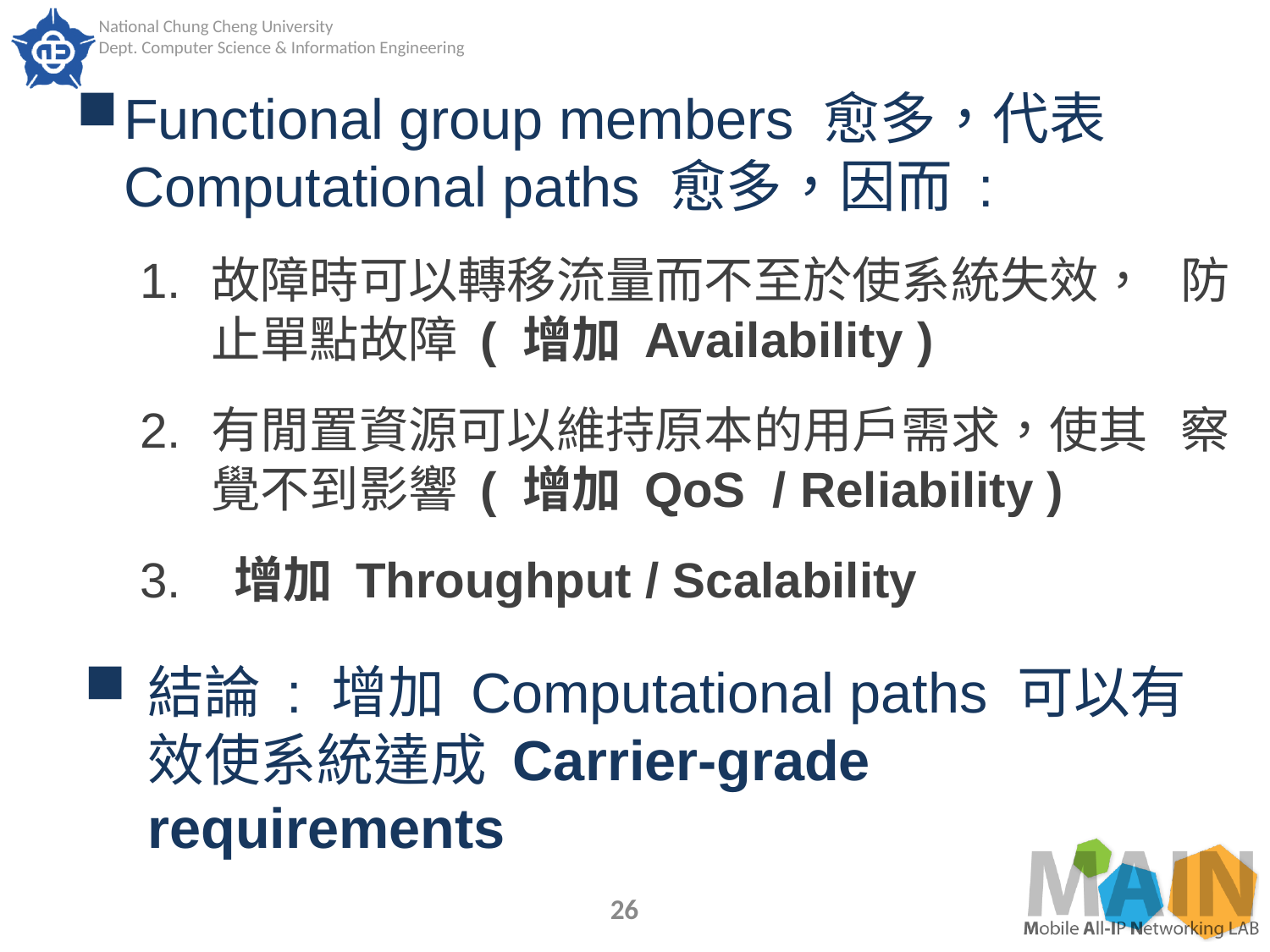

Functional group members 愈多，代表 Computational paths 愈多，因而 :
故障時可以轉移流量而不至於使系統失效，   防止單點故障 ( 增加 Availability )
有閒置資源可以維持原本的用戶需求，使其   察覺不到影響 ( 增加 QoS  / Reliability )
 增加 Throughput / Scalability
結論 : 增加 Computational paths 可以有效使系統達成 Carrier-grade requirements
26